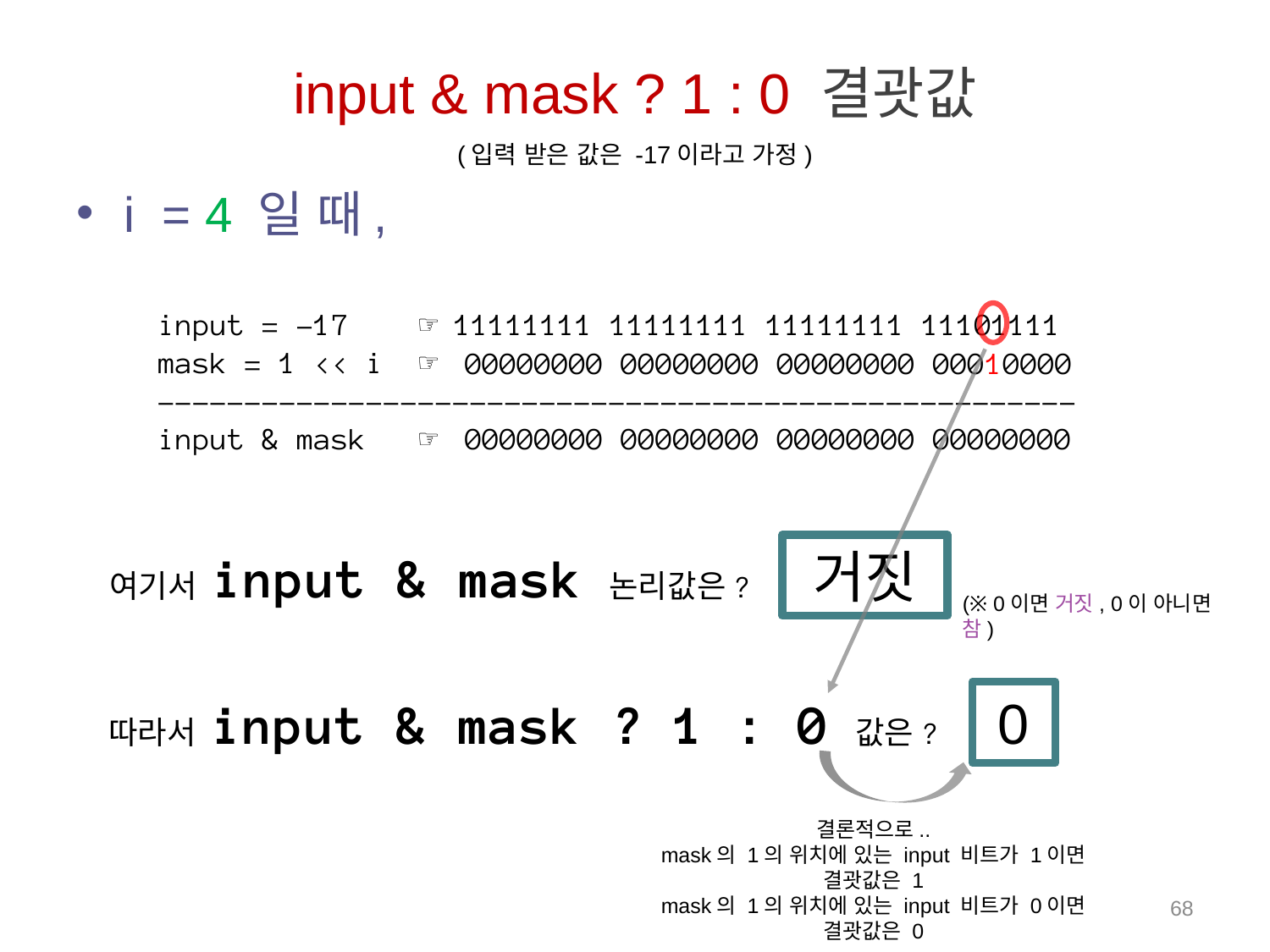

# input & mask ? 1 : 0 결괏값
(입력 받은 값은 -17이라고 가정)
i  = 4 일 때,

input = -17    ☞ 11111111 11111111 11111111 11101111
mask = 1 << i  ☞
-----------------------------------------------------
input & mask   ☞

00000000 00000000 00000000 00010000
00000000 00000000 00000000 00000000
거짓
여기서 input & mask 논리값은?
(※ 0이면 거짓, 0이 아니면 참)
따라서 input & mask ? 1 : 0 값은?
0

결론적으로..
mask의 1의 위치에 있는 input 비트가 1이면 결괏값은 1
mask의 1의 위치에 있는 input 비트가 0이면 결괏값은 0
68